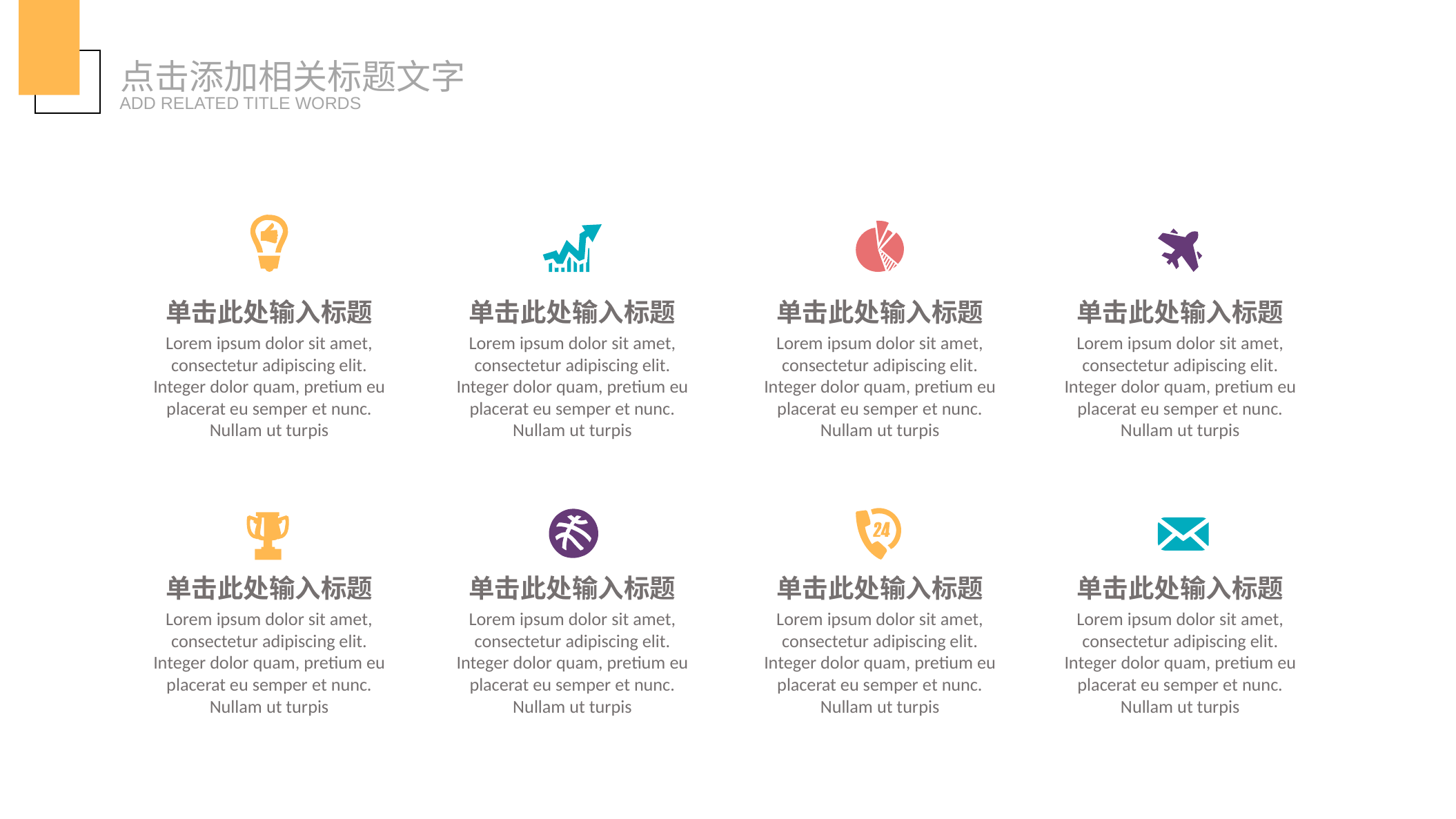

点击添加相关标题文字
ADD RELATED TITLE WORDS

单击此处输入标题
Lorem ipsum dolor sit amet, consectetur adipiscing elit. Integer dolor quam, pretium eu placerat eu semper et nunc. Nullam ut turpis
单击此处输入标题
Lorem ipsum dolor sit amet, consectetur adipiscing elit. Integer dolor quam, pretium eu placerat eu semper et nunc. Nullam ut turpis
单击此处输入标题
Lorem ipsum dolor sit amet, consectetur adipiscing elit. Integer dolor quam, pretium eu placerat eu semper et nunc. Nullam ut turpis
单击此处输入标题
Lorem ipsum dolor sit amet, consectetur adipiscing elit. Integer dolor quam, pretium eu placerat eu semper et nunc. Nullam ut turpis

单击此处输入标题
Lorem ipsum dolor sit amet, consectetur adipiscing elit. Integer dolor quam, pretium eu placerat eu semper et nunc. Nullam ut turpis
单击此处输入标题
Lorem ipsum dolor sit amet, consectetur adipiscing elit. Integer dolor quam, pretium eu placerat eu semper et nunc. Nullam ut turpis
单击此处输入标题
Lorem ipsum dolor sit amet, consectetur adipiscing elit. Integer dolor quam, pretium eu placerat eu semper et nunc. Nullam ut turpis
单击此处输入标题
Lorem ipsum dolor sit amet, consectetur adipiscing elit. Integer dolor quam, pretium eu placerat eu semper et nunc. Nullam ut turpis